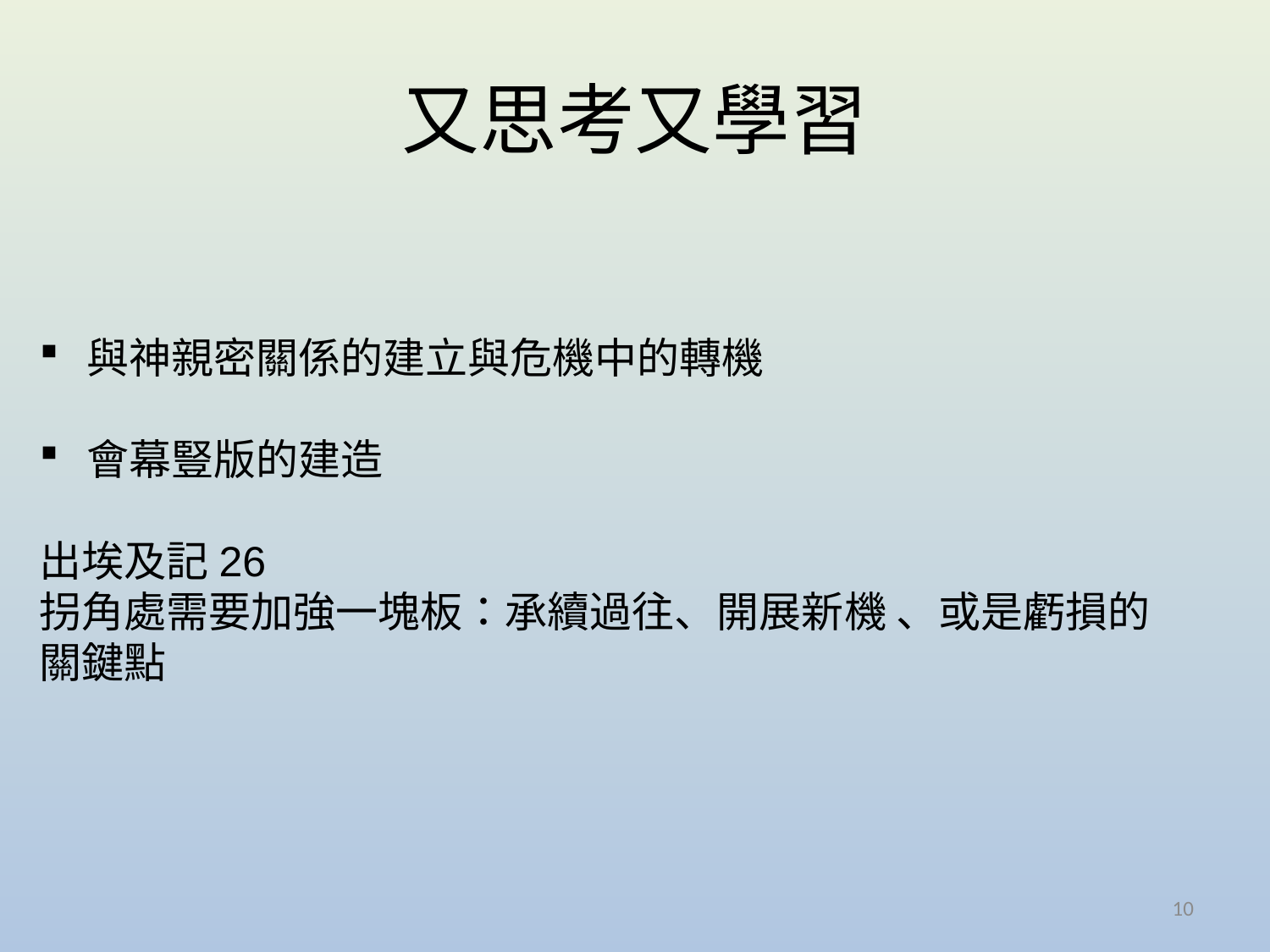

# 又思考又學習
與神親密關係的建立與危機中的轉機
會幕豎版的建造

出埃及記26
拐角處需要加強一塊板：承續過往、開展新機 、或是虧損的
關鍵點
10